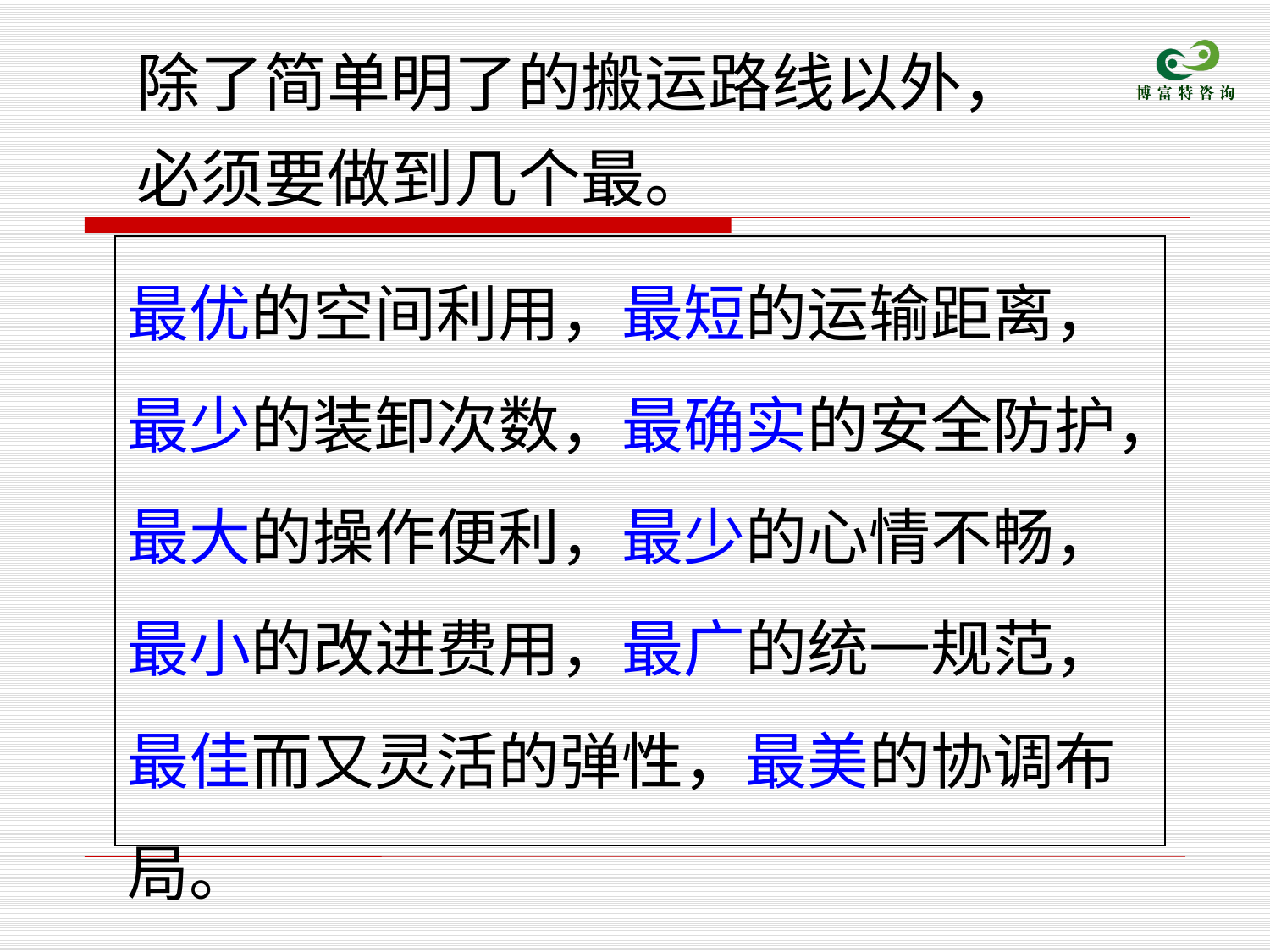

除了简单明了的搬运路线以外，
必须要做到几个最。
| 最优的空间利用，最短的运输距离，最少的装卸次数，最确实的安全防护，最大的操作便利，最少的心情不畅，最小的改进费用，最广的统一规范，最佳而又灵活的弹性，最美的协调布局。 |
| --- |

160